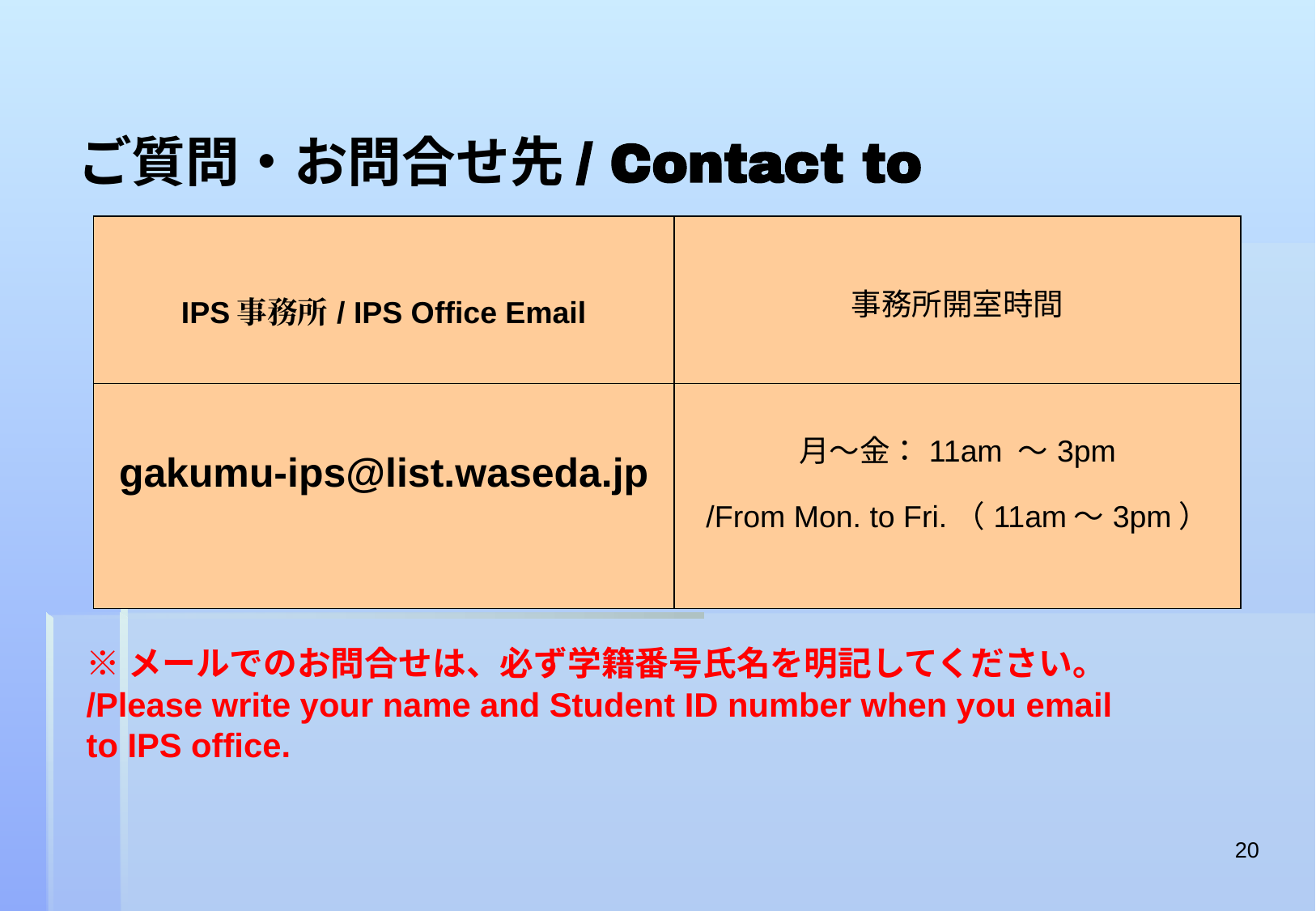

# ご質問・お問合せ先/ Contact to
| IPS事務所/ IPS Office Email | 事務所開室時間 |
| --- | --- |
| gakumu-ips@list.waseda.jp | 月～金：11am ～3pm /From Mon. to Fri.（11am～3pm） |
※メールでのお問合せは、必ず学籍番号氏名を明記してください。
/Please write your name and Student ID number when you email to IPS office.
20